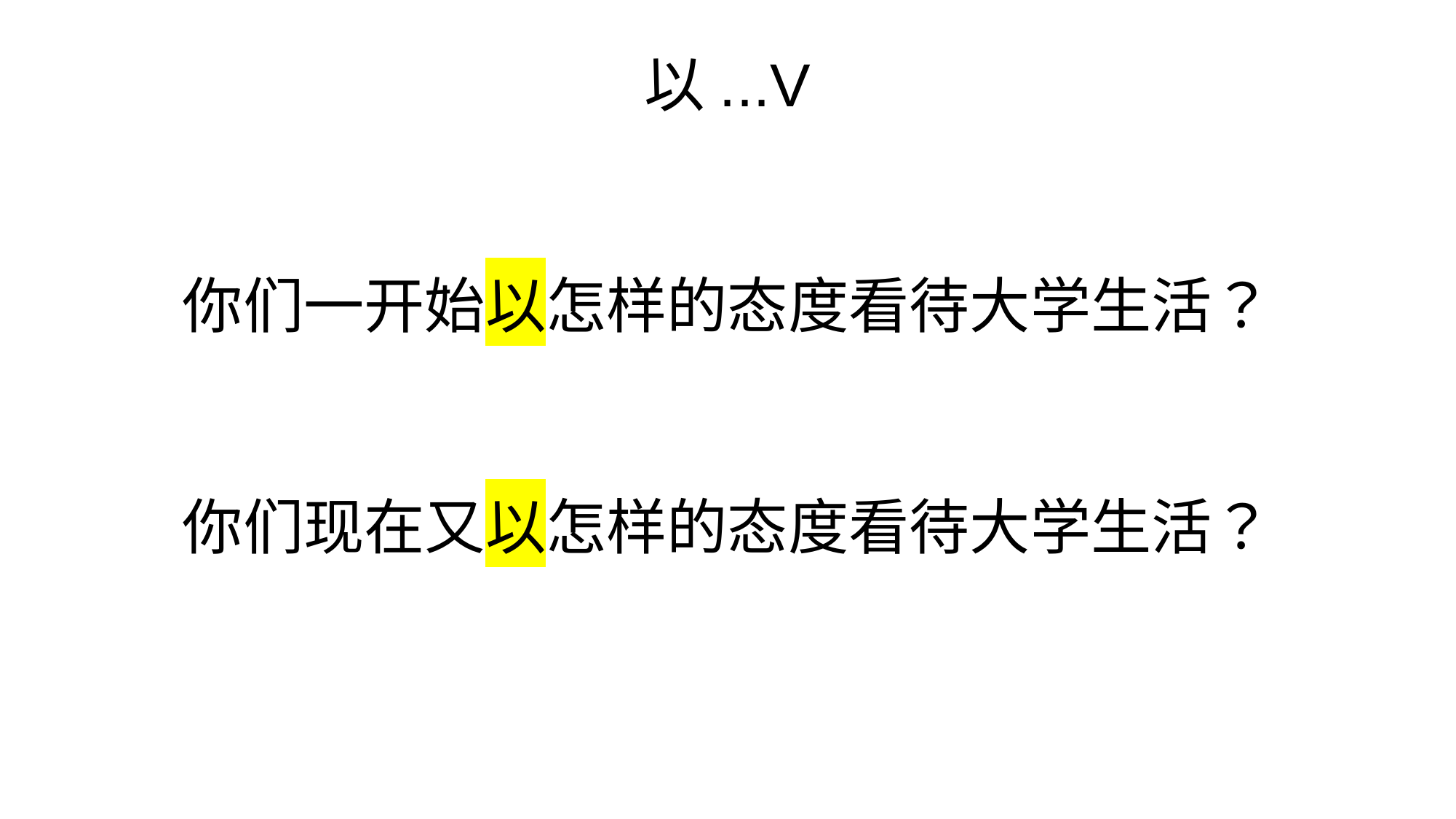

# 以...V
你们一开始以怎样的态度看待大学生活？
你们现在又以怎样的态度看待大学生活？